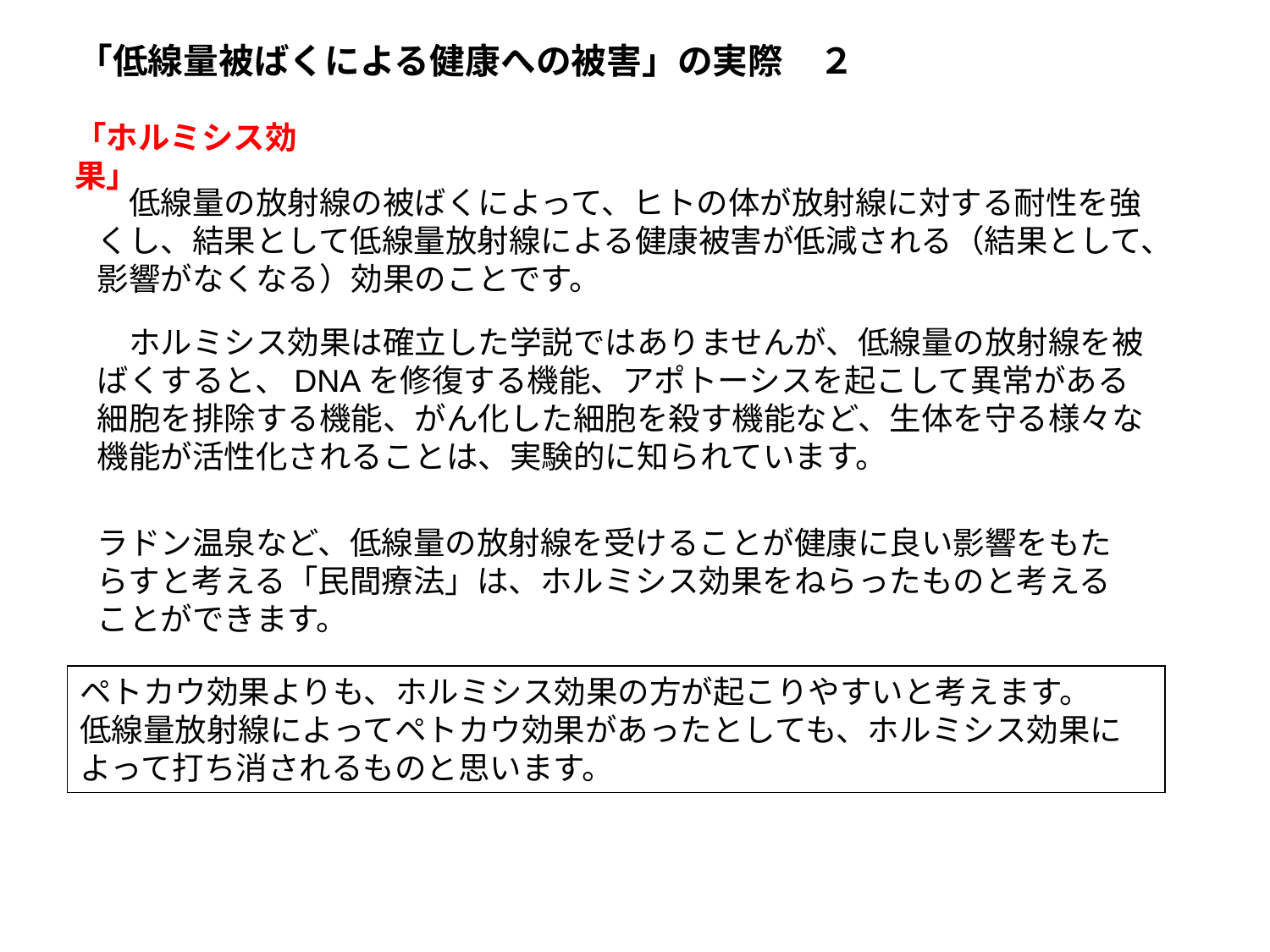

「低線量被ばくによる健康への被害」の実際　２
「ホルミシス効果」
　低線量の放射線の被ばくによって、ヒトの体が放射線に対する耐性を強くし、結果として低線量放射線による健康被害が低減される（結果として、影響がなくなる）効果のことです。
　ホルミシス効果は確立した学説ではありませんが、低線量の放射線を被ばくすると、DNAを修復する機能、アポトーシスを起こして異常がある細胞を排除する機能、がん化した細胞を殺す機能など、生体を守る様々な機能が活性化されることは、実験的に知られています。
ラドン温泉など、低線量の放射線を受けることが健康に良い影響をもたらすと考える「民間療法」は、ホルミシス効果をねらったものと考えることができます。
ペトカウ効果よりも、ホルミシス効果の方が起こりやすいと考えます。
低線量放射線によってペトカウ効果があったとしても、ホルミシス効果によって打ち消されるものと思います。